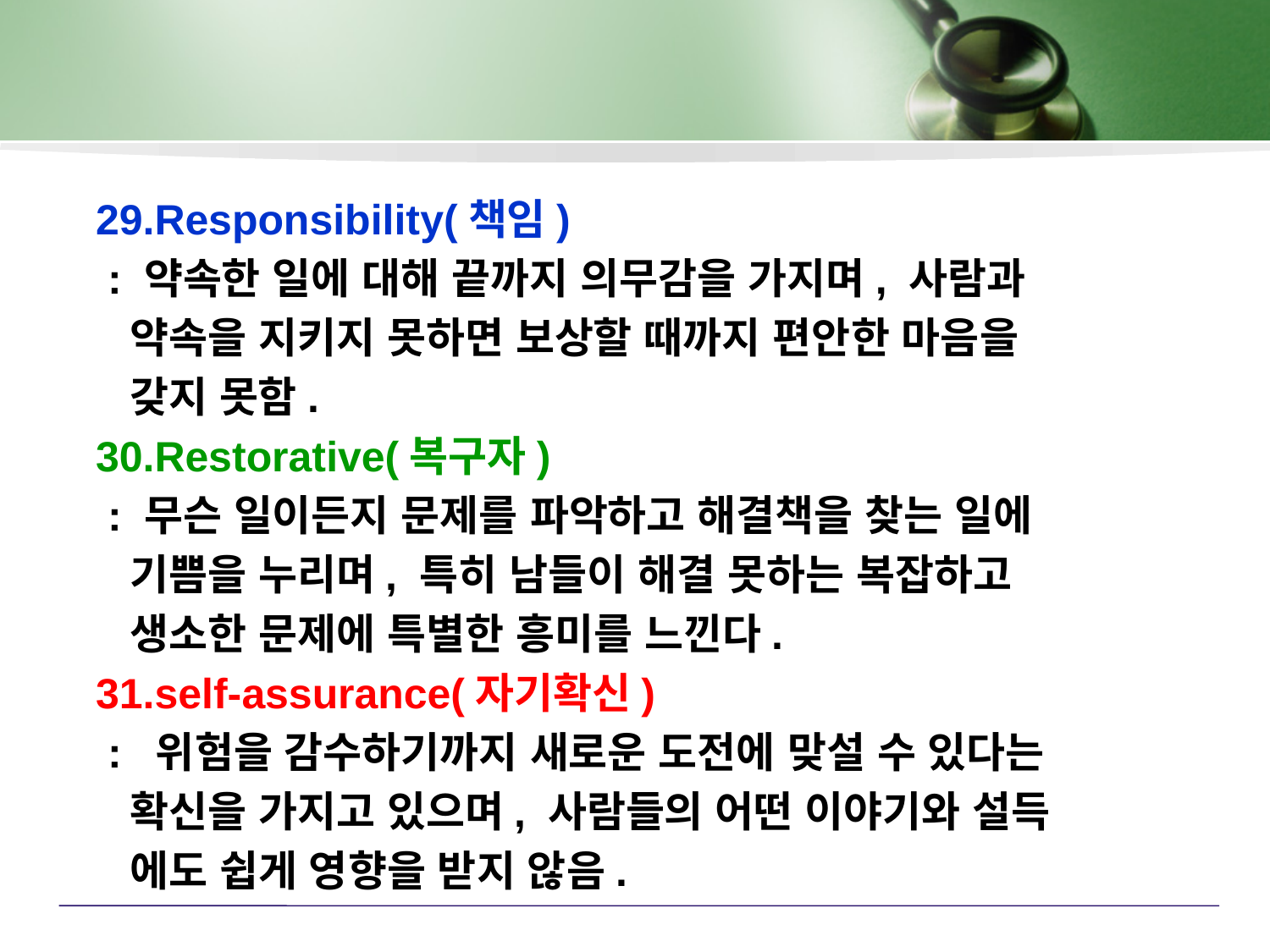

29.Responsibility(책임)
 : 약속한 일에 대해 끝까지 의무감을 가지며, 사람과
  약속을 지키지 못하면 보상할 때까지 편안한 마음을
  갖지 못함.
30.Restorative(복구자)
 : 무슨 일이든지 문제를 파악하고 해결책을 찾는 일에
  기쁨을 누리며, 특히 남들이 해결 못하는 복잡하고
  생소한 문제에 특별한 흥미를 느낀다.
31.self-assurance(자기확신)
 :  위험을 감수하기까지 새로운 도전에 맞설 수 있다는
  확신을 가지고 있으며, 사람들의 어떤 이야기와 설득
  에도 쉽게 영향을 받지 않음.